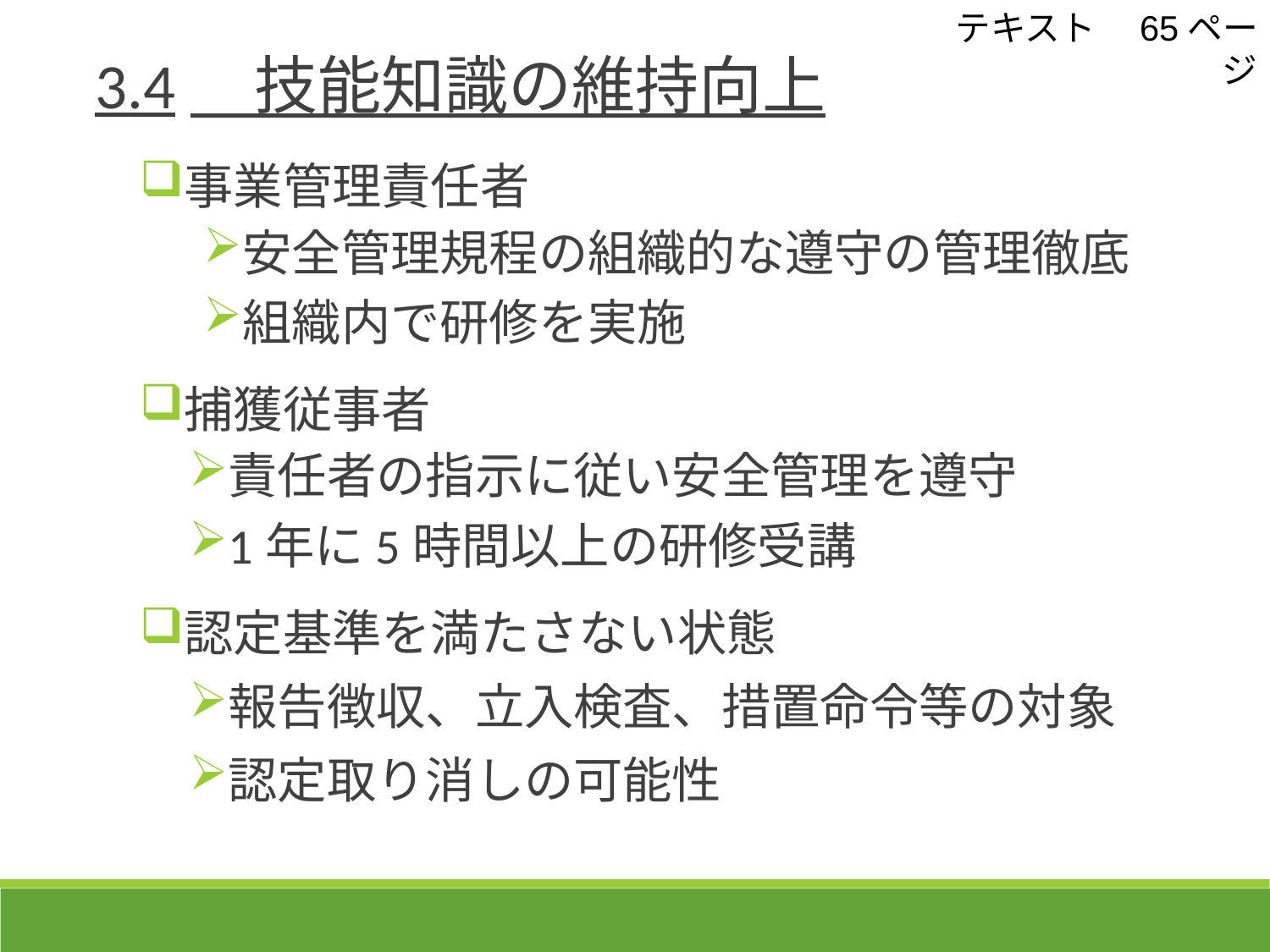

テキスト　65ページ
3.4　技能知識の維持向上
事業管理責任者
安全管理規程の組織的な遵守の管理徹底
組織内で研修を実施
捕獲従事者
責任者の指示に従い安全管理を遵守
1年に5時間以上の研修受講
認定基準を満たさない状態
報告徴収、立入検査、措置命令等の対象
認定取り消しの可能性